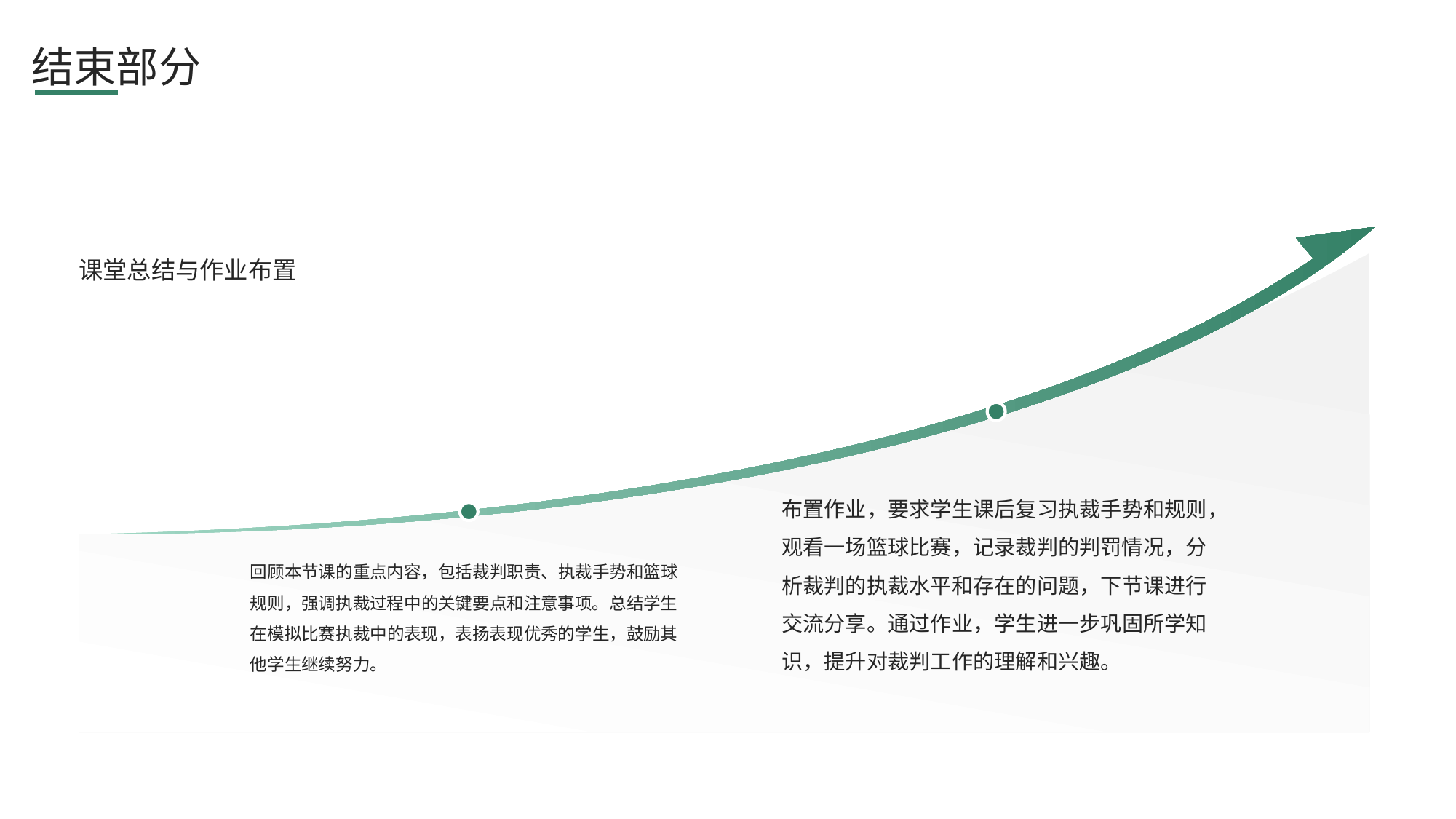

结束部分
课堂总结与作业布置

布置作业，要求学生课后复习执裁手势和规则，观看一场篮球比赛，记录裁判的判罚情况，分析裁判的执裁水平和存在的问题，下节课进行交流分享。通过作业，学生进一步巩固所学知识，提升对裁判工作的理解和兴趣。

回顾本节课的重点内容，包括裁判职责、执裁手势和篮球规则，强调执裁过程中的关键要点和注意事项。总结学生在模拟比赛执裁中的表现，表扬表现优秀的学生，鼓励其他学生继续努力。